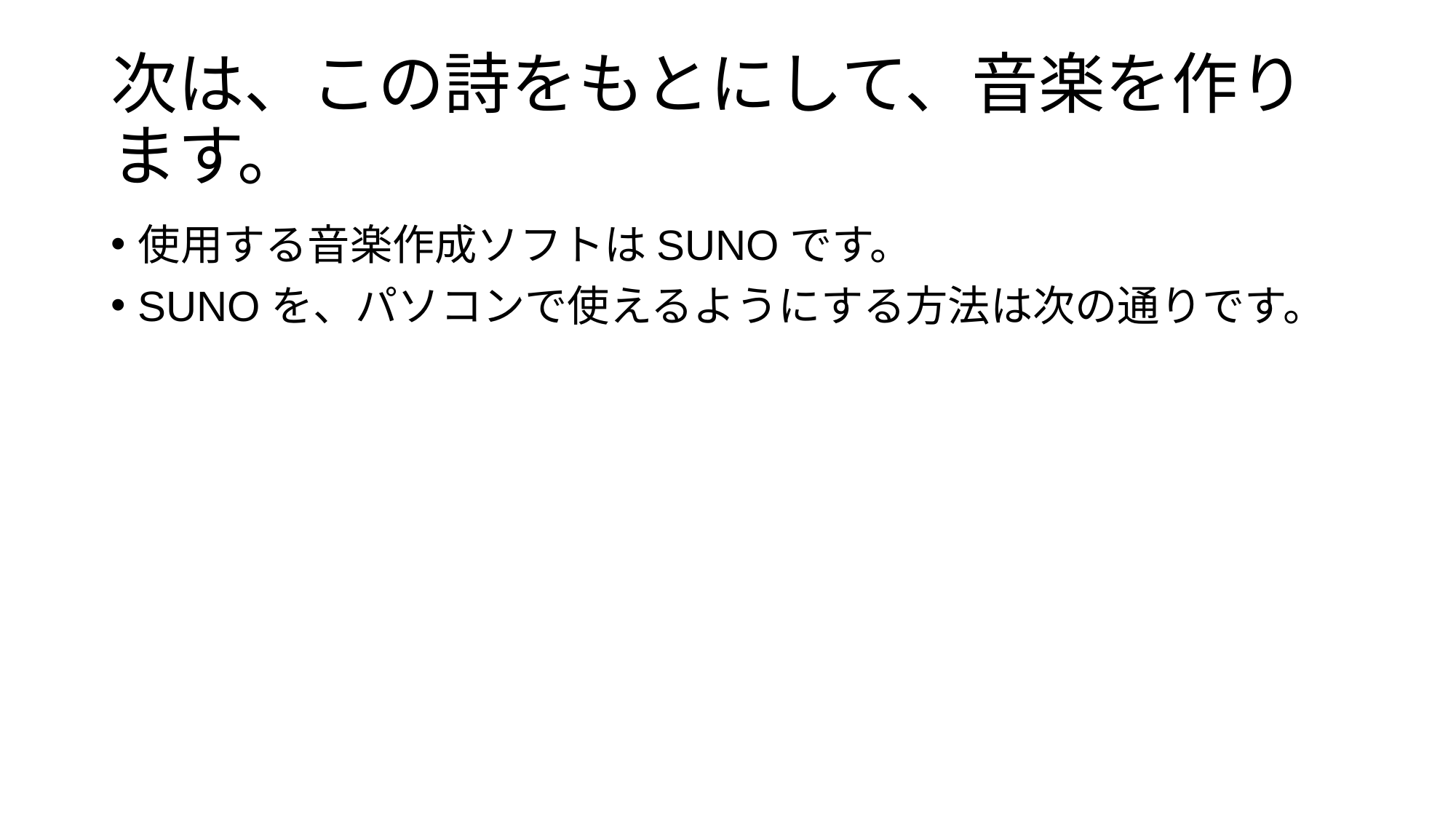

# 次は、この詩をもとにして、音楽を作ります。
使用する音楽作成ソフトはSUNOです。
SUNOを、パソコンで使えるようにする方法は次の通りです。